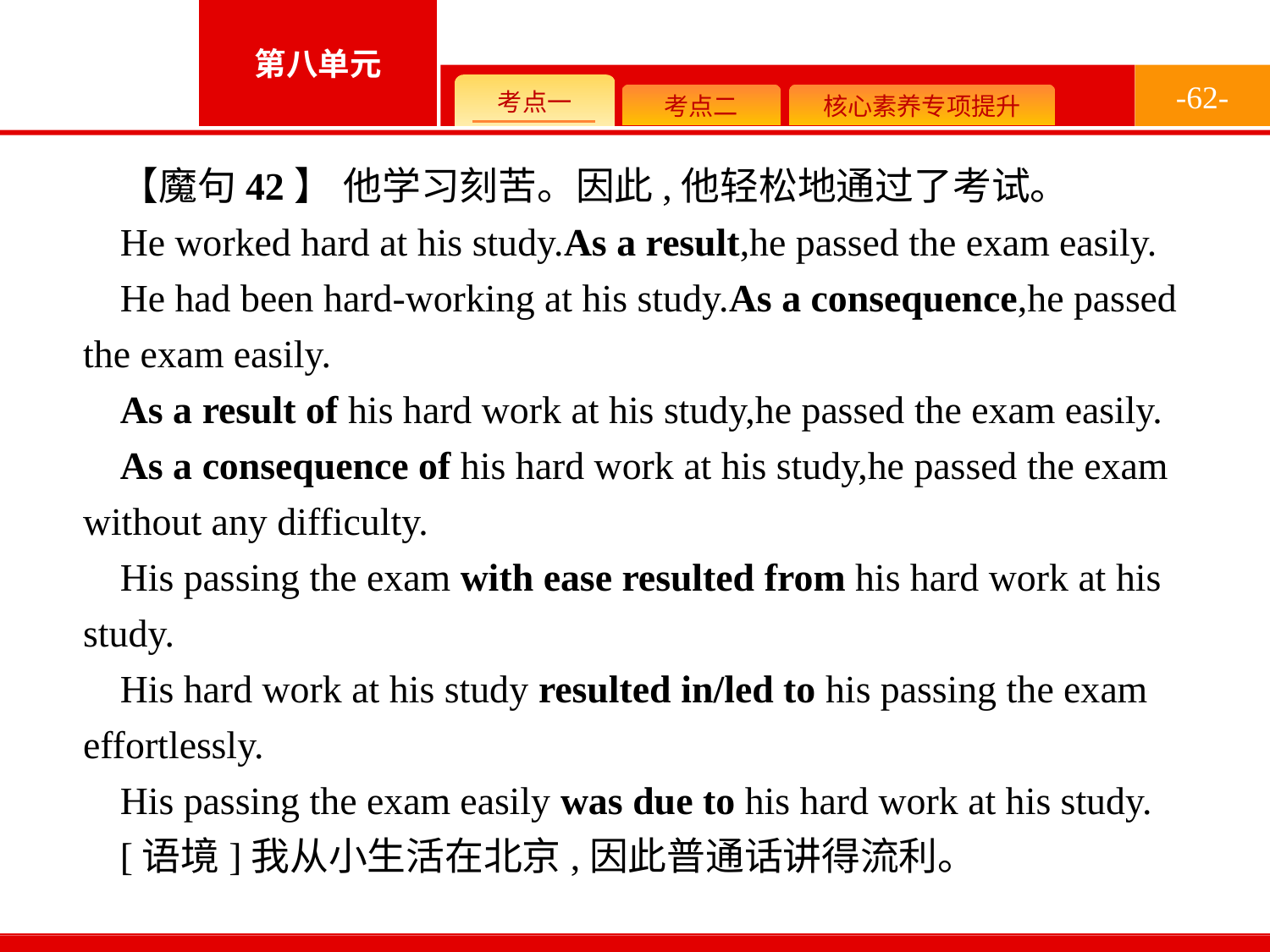

-62-
【魔句42】 他学习刻苦。因此,他轻松地通过了考试。
He worked hard at his study.As a result,he passed the exam easily.
He had been hard-working at his study.As a consequence,he passed the exam easily.
As a result of his hard work at his study,he passed the exam easily.
As a consequence of his hard work at his study,he passed the exam without any difficulty.
His passing the exam with ease resulted from his hard work at his study.
His hard work at his study resulted in/led to his passing the exam effortlessly.
His passing the exam easily was due to his hard work at his study.
[语境]我从小生活在北京,因此普通话讲得流利。